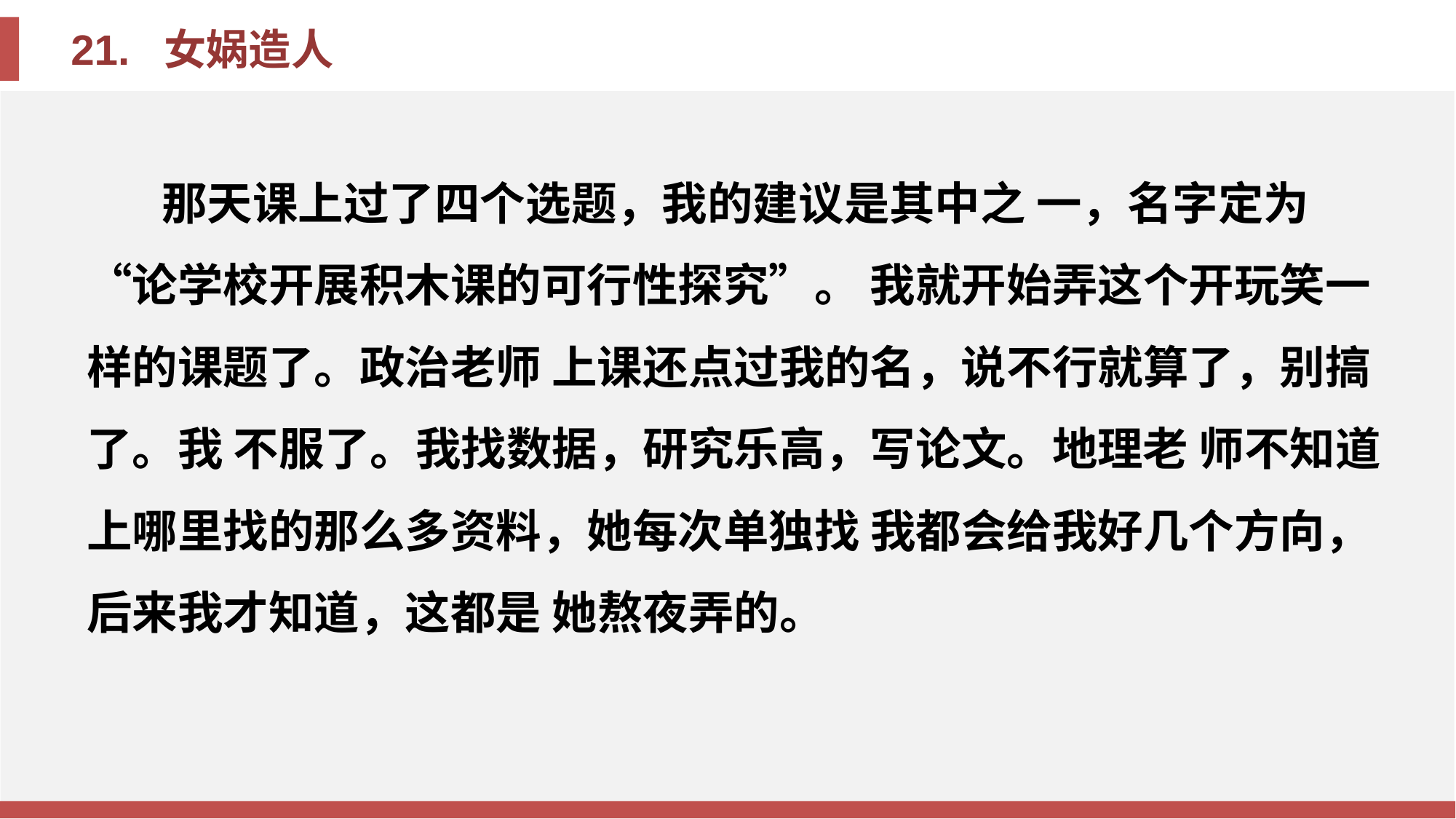

那天课上过了四个选题，我的建议是其中之 一，名字定为“论学校开展积木课的可行性探究”。 我就开始弄这个开玩笑一样的课题了。政治老师 上课还点过我的名，说不行就算了，别搞了。我 不服了。我找数据，研究乐高，写论文。地理老 师不知道上哪里找的那么多资料，她每次单独找 我都会给我好几个方向，后来我才知道，这都是 她熬夜弄的。